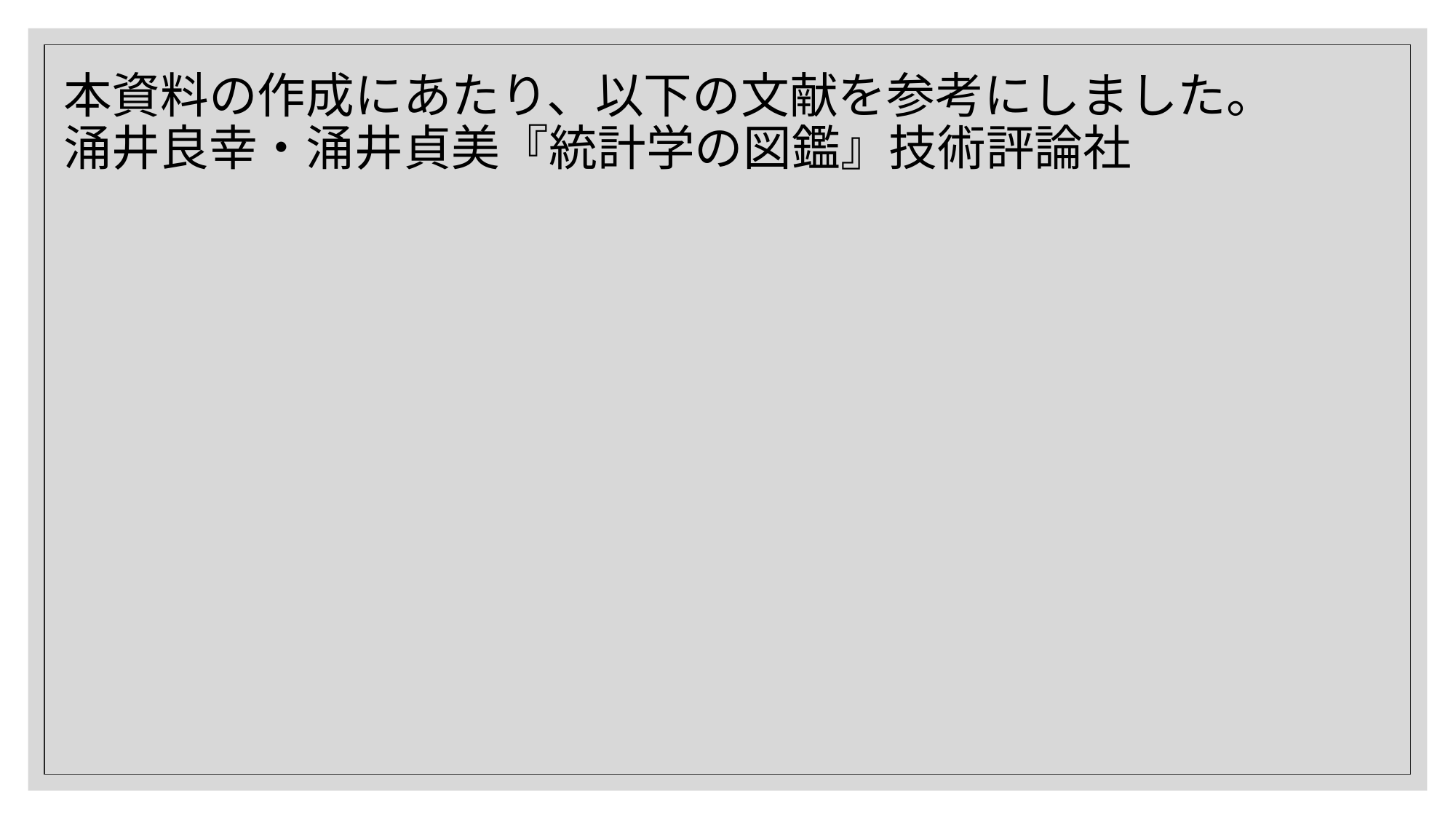

本資料の作成にあたり、以下の文献を参考にしました。
涌井良幸・涌井貞美『統計学の図鑑』技術評論社